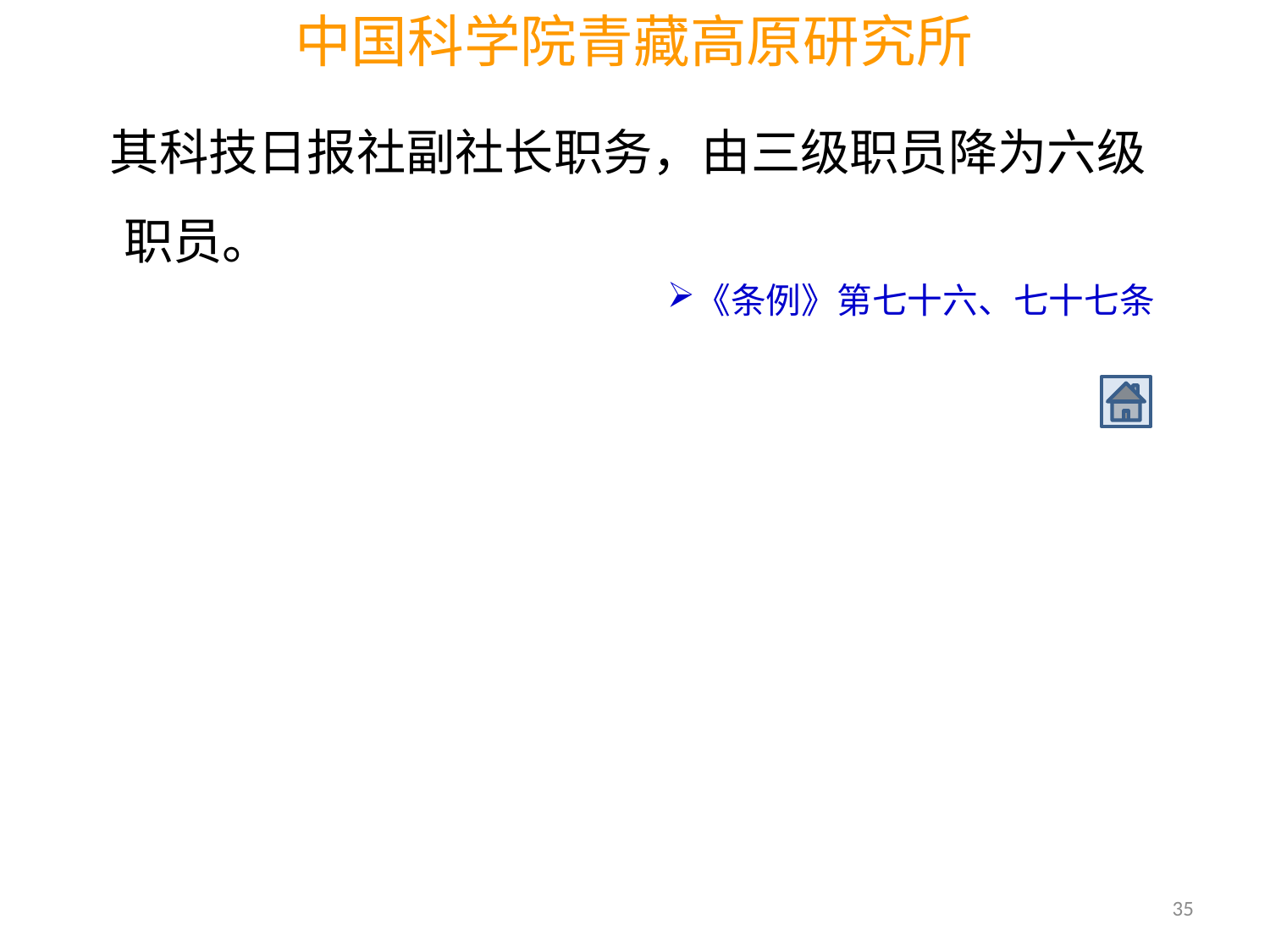

其科技日报社副社长职务，由三级职员降为六级职员。
《条例》第七十六、七十七条

35